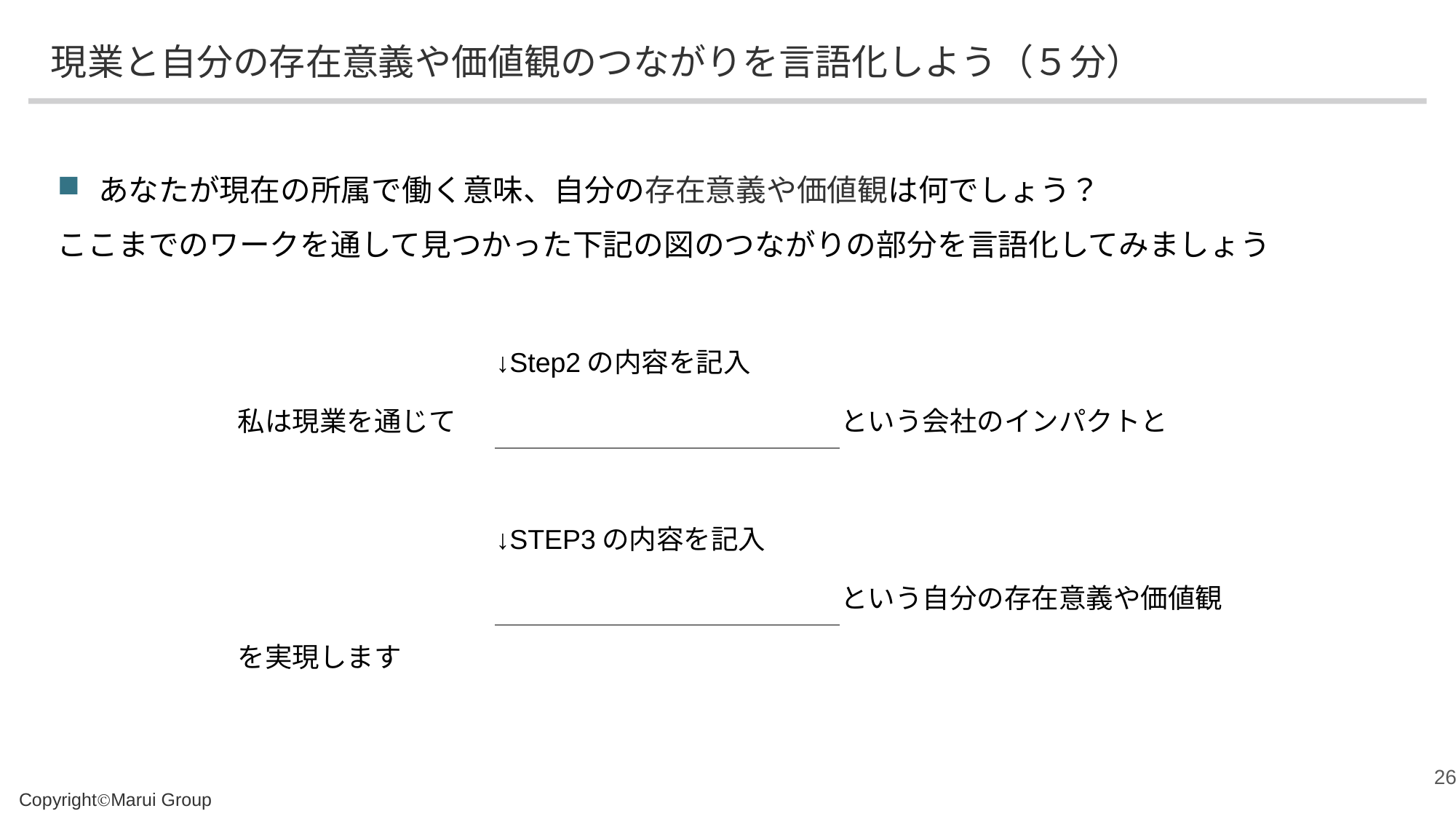

# 現業と自分の存在意義や価値観のつながりを言語化しよう（５分）
あなたが現在の所属で働く意味、自分の存在意義や価値観は何でしょう？
ここまでのワークを通して見つかった下記の図のつながりの部分を言語化してみましょう
|  |  |  |  |  |  | ↓Step2の内容を記入 |  |  |  |  |  |  |  |  |  |  |  |  |  |  |  |  |  |  |
| --- | --- | --- | --- | --- | --- | --- | --- | --- | --- | --- | --- | --- | --- | --- | --- | --- | --- | --- | --- | --- | --- | --- | --- | --- |
| 私は現業を通じて |  |  |  |  |  |  |  |  |  |  |  |  |  | という会社のインパクトと |  |  |  |  |  |  |  |  |  |  |
|  |  |  |  |  |  |  |  |  |  |  |  |  |  |  |  |  |  |  |  |  |  |  |  |  |
|  |  |  |  |  |  | ↓STEP3の内容を記入 |  |  |  |  |  |  |  |  |  |  |  |  |  |  |  |  |  |  |
|  |  |  |  |  |  |  |  |  |  |  |  |  |  | という自分の存在意義や価値観 |  |  |  |  |  |  |  |  |  |  |
| を実現します |  |  |  |  |  |  |  |  |  |  |  |  |  |  |  |  |  |  |  |  |  |  |  |  |
CopyrightⒸMarui Group